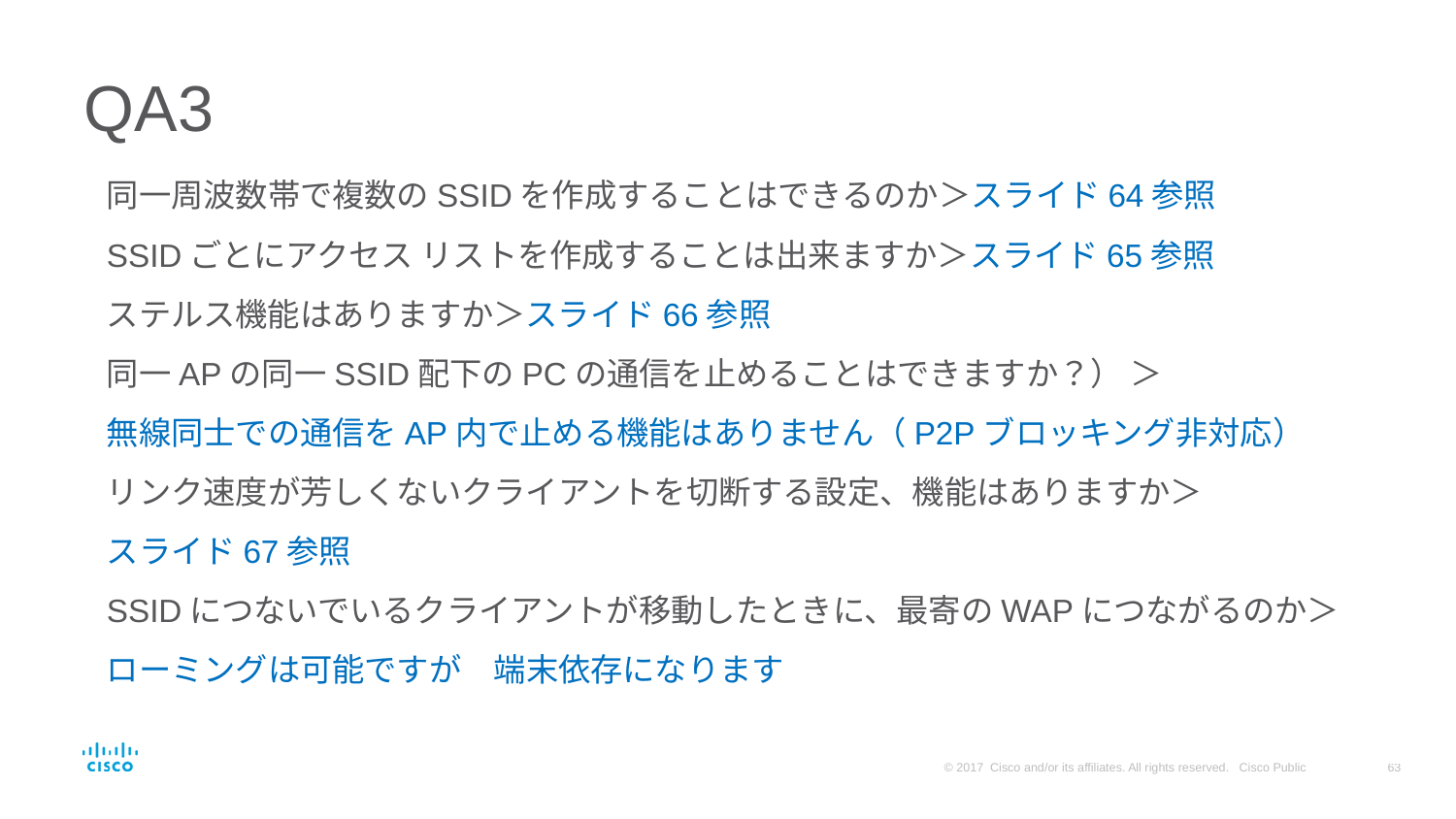

# QA3
同一周波数帯で複数のSSIDを作成することはできるのか＞スライド64参照
SSIDごとにアクセス リストを作成することは出来ますか＞スライド65参照
ステルス機能はありますか＞スライド66参照
同一APの同一SSID配下のPCの通信を止めることはできますか？） ＞
無線同士での通信をAP内で止める機能はありません（P2Pブロッキング非対応）
リンク速度が芳しくないクライアントを切断する設定、機能はありますか＞
スライド67参照
SSIDにつないでいるクライアントが移動したときに、最寄のWAPにつながるのか＞
ローミングは可能ですが　端末依存になります